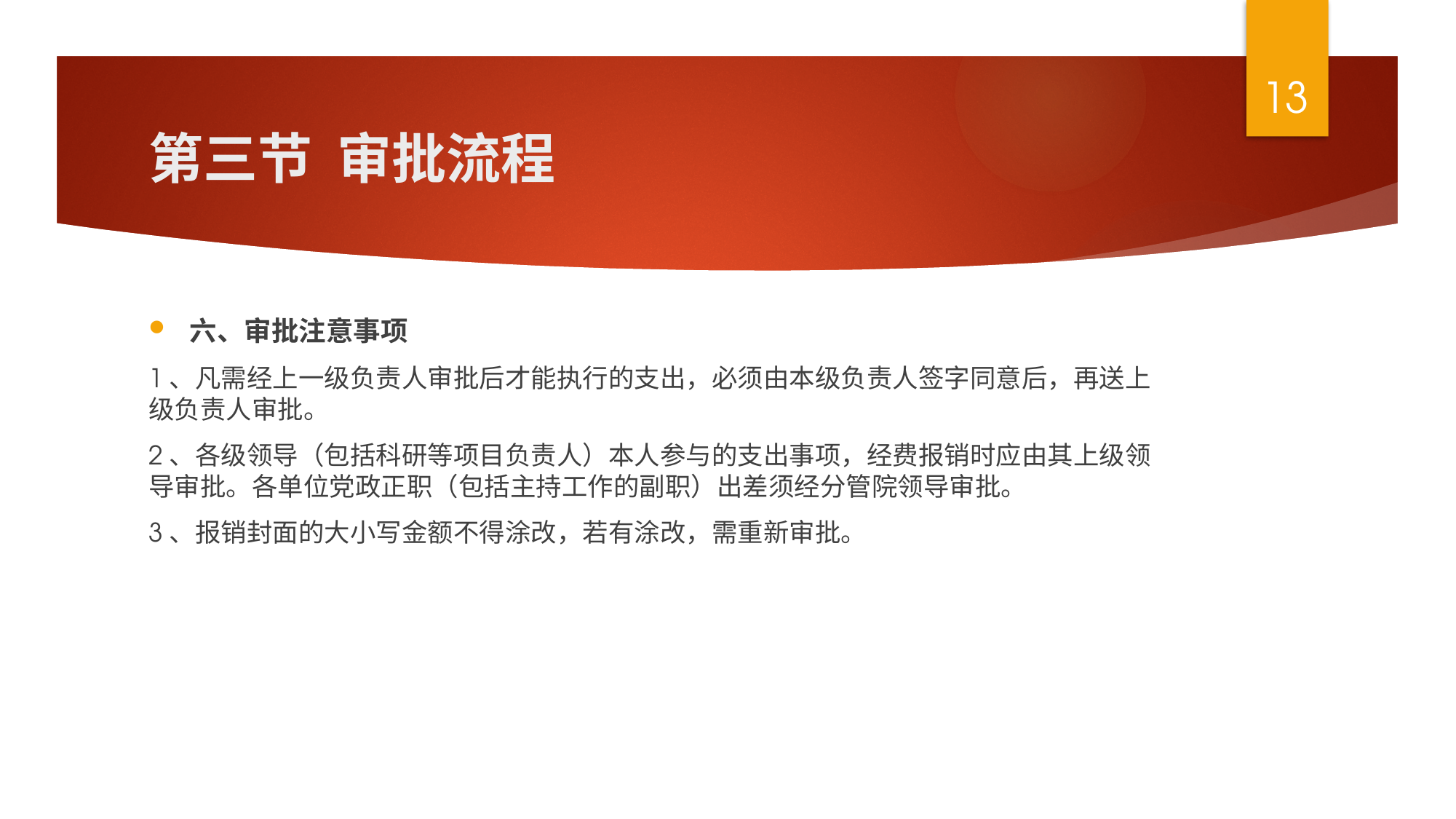

13
# 第三节  审批流程
六、审批注意事项
1、凡需经上一级负责人审批后才能执行的支出，必须由本级负责人签字同意后，再送上级负责人审批。
2、各级领导（包括科研等项目负责人）本人参与的支出事项，经费报销时应由其上级领导审批。各单位党政正职（包括主持工作的副职）出差须经分管院领导审批。
3、报销封面的大小写金额不得涂改，若有涂改，需重新审批。